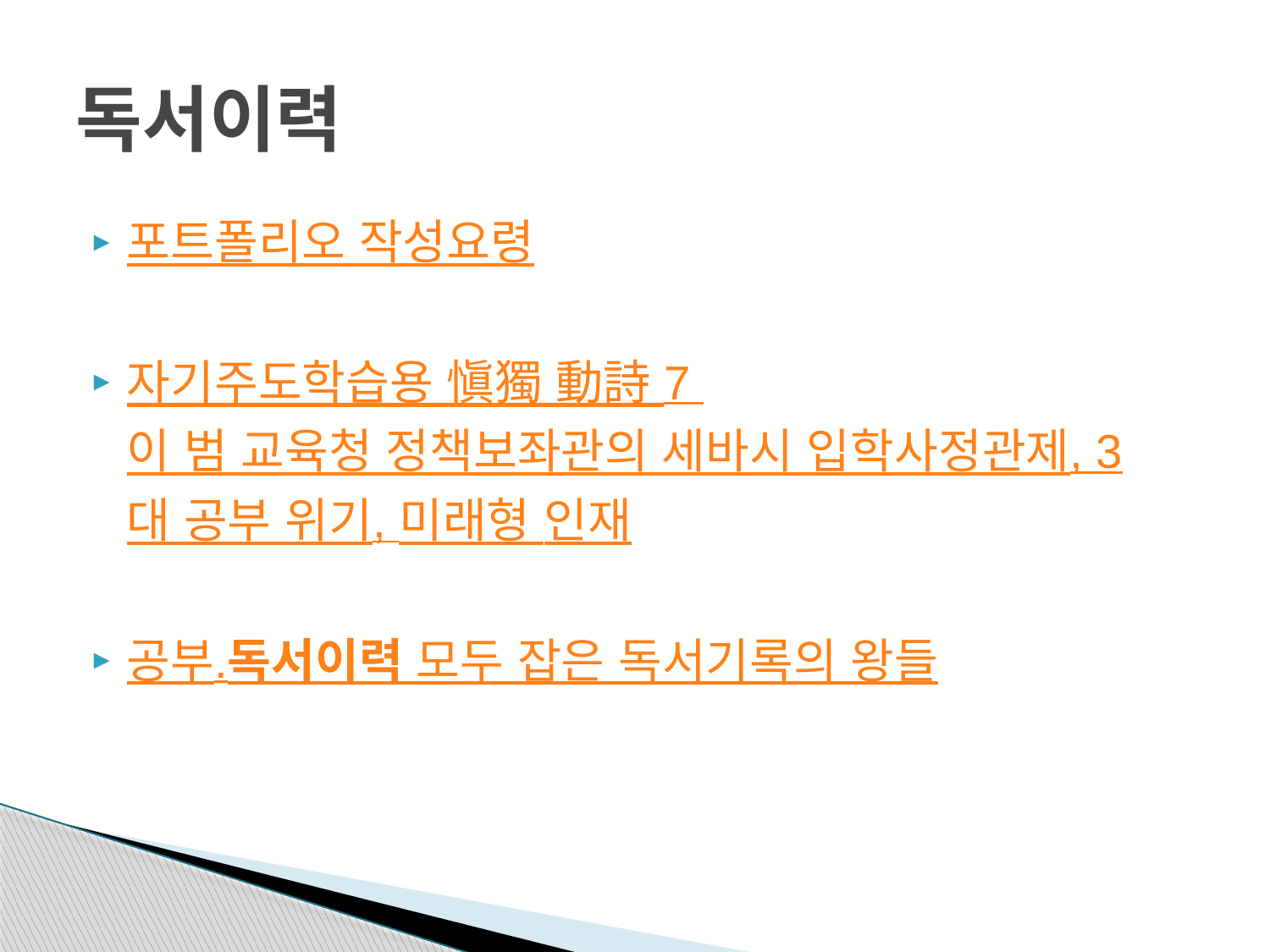

# 독서이력
포트폴리오 작성요령

자기주도학습용 愼獨 動詩 7 이 범 교육청 정책보좌관의 세바시 입학사정관제, 3대 공부 위기, 미래형 인재

공부.독서이력 모두 잡은 독서기록의 왕들